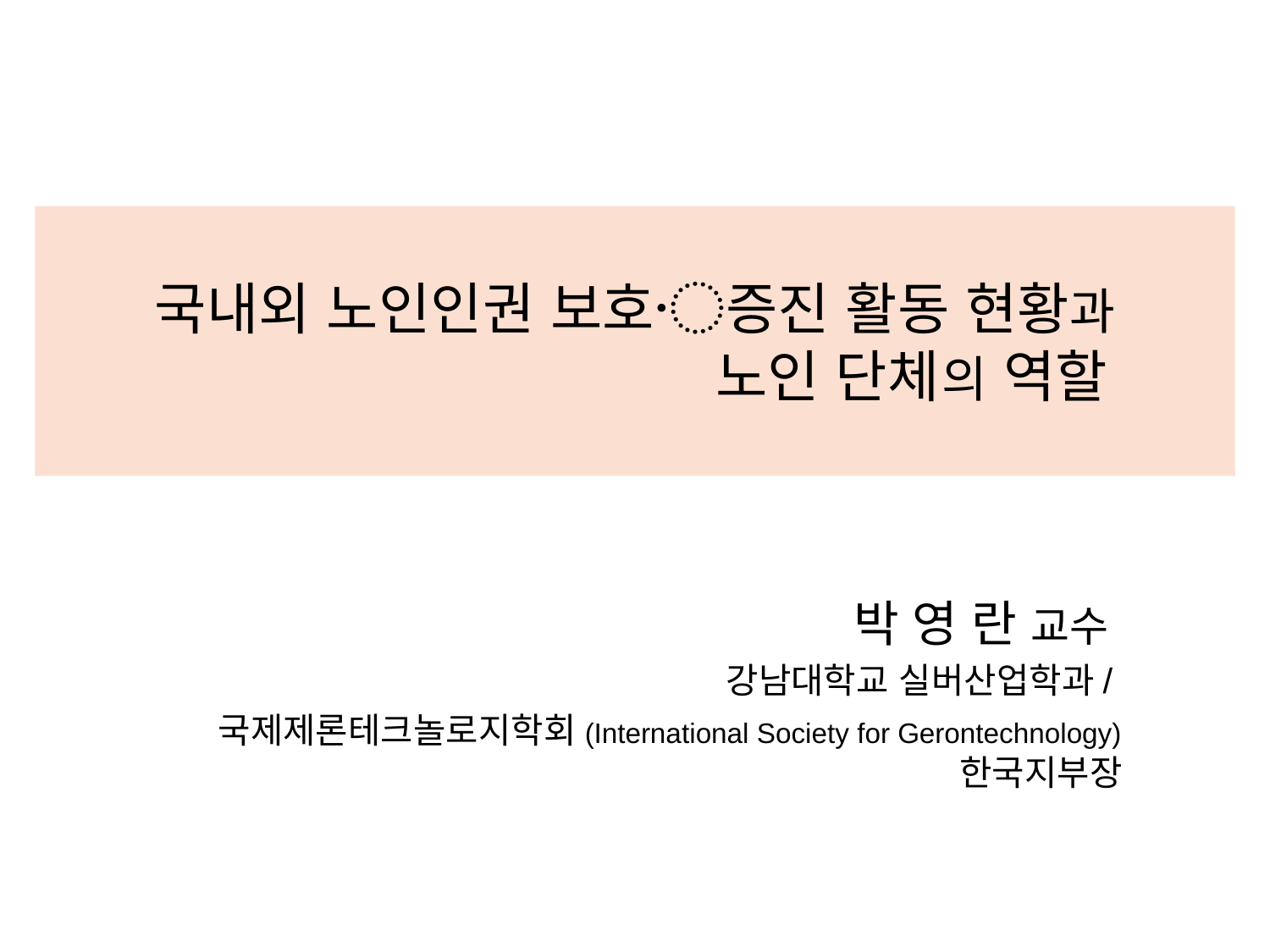

# 국내외 노인인권 보호〮증진 활동 현황과 노인 단체의 역할
박 영 란 교수
강남대학교 실버산업학과/
국제제론테크놀로지학회(International Society for Gerontechnology) 한국지부장